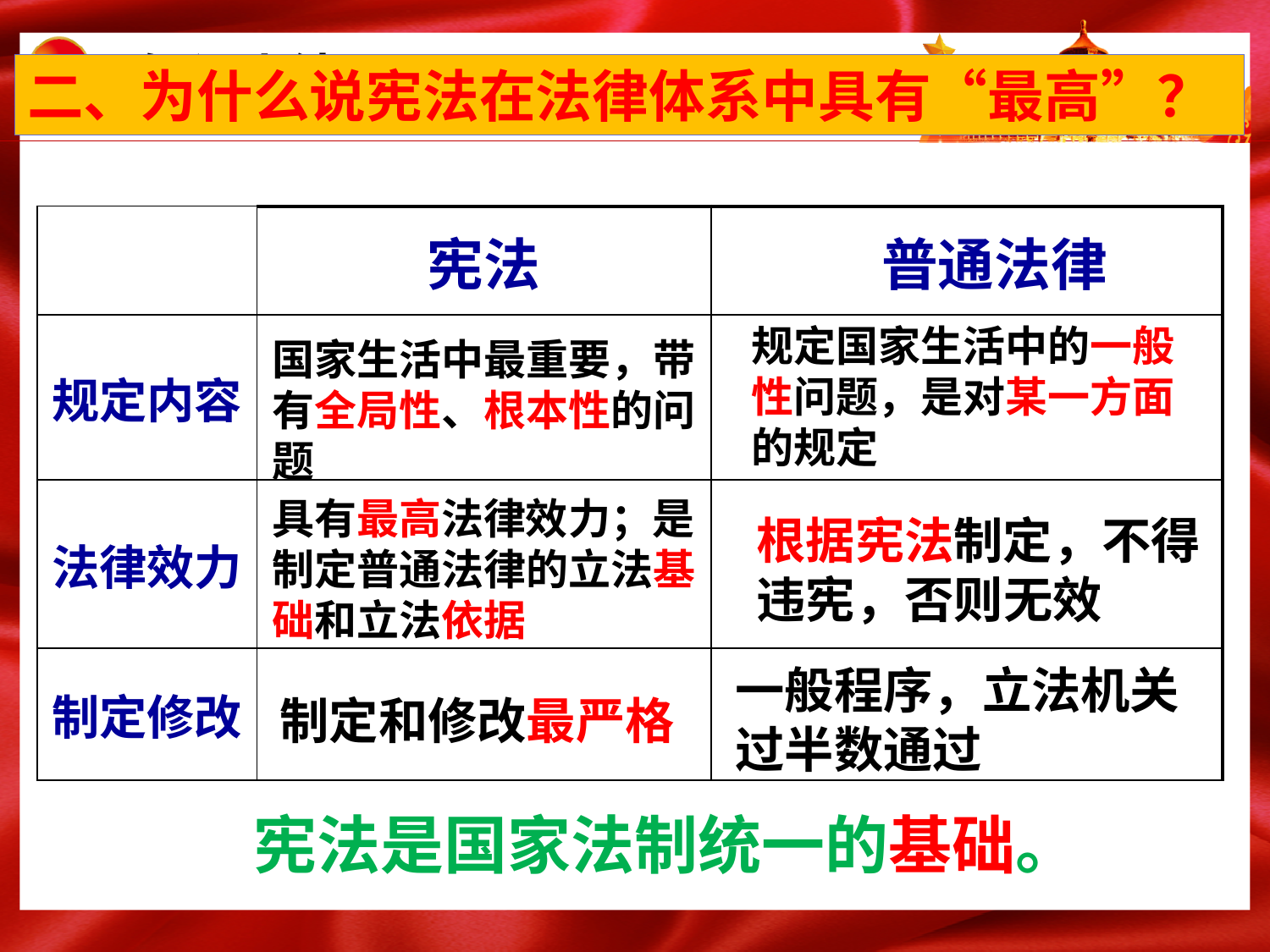

知识小结
二、为什么说宪法在法律体系中具有“最高”？
|  | 宪法 | 普通法律 |
| --- | --- | --- |
| 规定内容 |  |  |
| 法律效力 |  |  |
| 制定修改 |  |  |
规定国家生活中的一般性问题，是对某一方面的规定
国家生活中最重要，带有全局性、根本性的问题
具有最高法律效力；是制定普通法律的立法基础和立法依据
根据宪法制定，不得违宪，否则无效
一般程序，立法机关过半数通过
制定和修改最严格
 宪法是国家法制统一的基础。